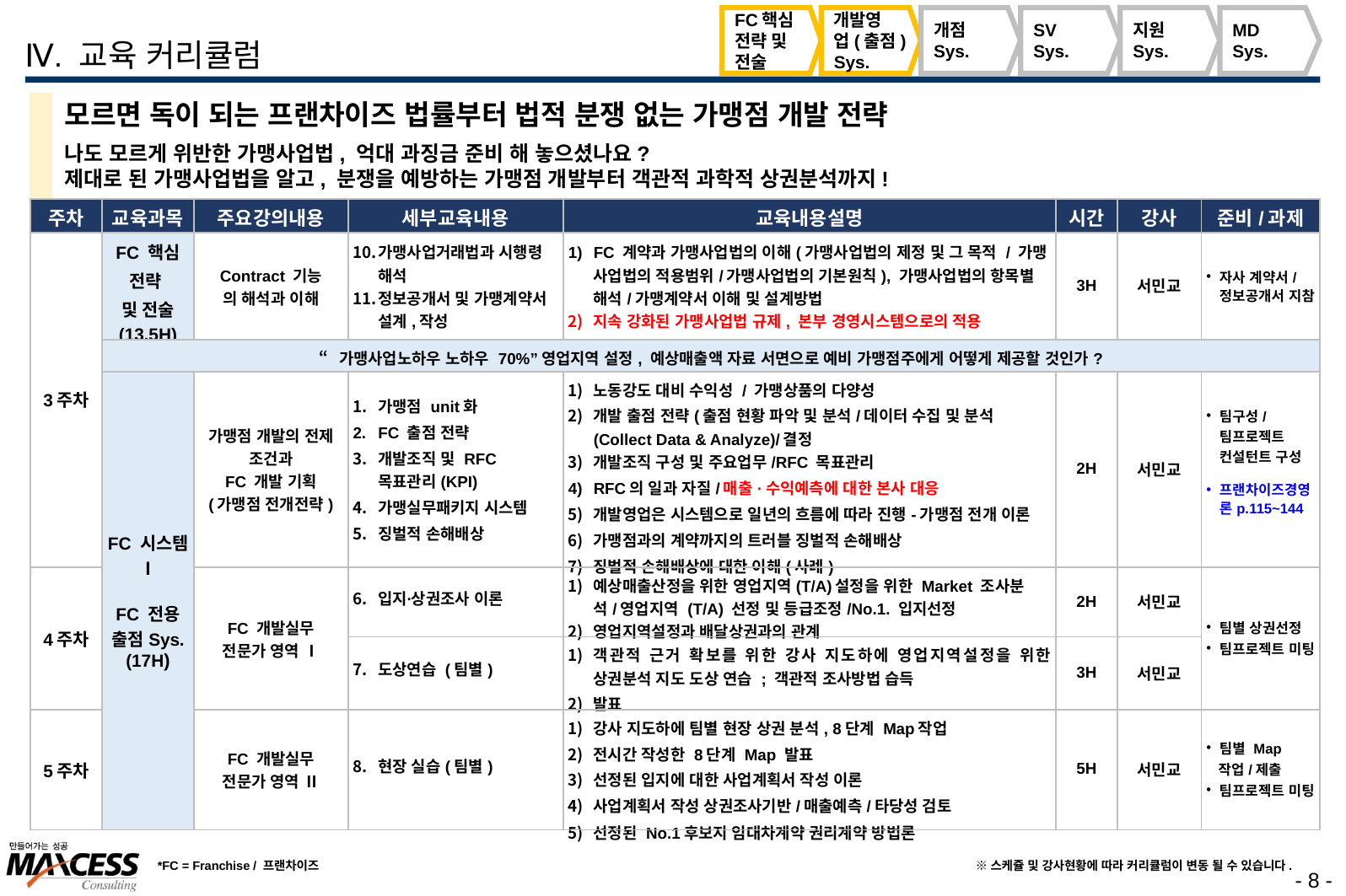

FC핵심
전략 및
전술
개발영
업(출점)
Sys.
개점
Sys.
SV
Sys.
지원
Sys.
MD
Sys.
Ⅳ. 교육 커리큘럼
모르면 독이 되는 프랜차이즈 법률부터 법적 분쟁 없는 가맹점 개발 전략

나도 모르게 위반한 가맹사업법, 억대 과징금 준비 해 놓으셨나요?
제대로 된 가맹사업법을 알고, 분쟁을 예방하는 가맹점 개발부터 객관적 과학적 상권분석까지!
| 주차 | 교육과목 | 주요강의내용 | 세부교육내용 | 교육내용설명 | 시간 | 강사 | 준비/과제 |
| --- | --- | --- | --- | --- | --- | --- | --- |
| 3주차 | FC 핵심 전략 및 전술 (13.5H) | Contract 기능 의 해석과 이해 | 가맹사업거래법과 시행령 해석 정보공개서 및 가맹계약서 설계,작성 | FC 계약과 가맹사업법의 이해(가맹사업법의 제정 및 그 목적 / 가맹 사업법의 적용범위/가맹사업법의 기본원칙), 가맹사업법의 항목별 해석/가맹계약서 이해 및 설계방법 지속 강화된 가맹사업법 규제, 본부 경영시스템으로의 적용 | 3H | 서민교 | 자사 계약서/정보공개서 지참 |
|  | “가맹사업노하우 노하우 70%”영업지역 설정, 예상매출액 자료 서면으로 예비 가맹점주에게 어떻게 제공할 것인가? |  |  |  |  |  |  |
|  | FC 시스템Ⅰ FC 전용 출점Sys. (17H) | 가맹점 개발의 전제 조건과 FC 개발 기획 (가맹점 전개전략) | 가맹점 unit화 FC 출점 전략 개발조직 및 RFC 목표관리(KPI) 가맹실무패키지 시스템 징벌적 손해배상 | 노동강도 대비 수익성 / 가맹상품의 다양성 개발 출점 전략(출점 현황 파악 및 분석/데이터 수집 및 분석(Collect Data & Analyze)/결정 개발조직 구성 및 주요업무/RFC 목표관리 RFC의 일과 자질/매출·수익예측에 대한 본사 대응 개발영업은 시스템으로 일년의 흐름에 따라 진행-가맹점 전개 이론 가맹점과의 계약까지의 트러블 징벌적 손해배상 징벌적 손해배상에 대한 이해(사례) | 2H | 서민교 | 팀구성/팀프로젝트 컨설턴트 구성 프랜차이즈경영론p.115~144 |
| 4주차 |  | FC 개발실무 전문가 영역 Ⅰ | 입지∙상권조사 이론 | 예상매출산정을 위한 영업지역(T/A)설정을 위한 Market 조사분석/영업지역 (T/A) 선정 및 등급조정/No.1. 입지선정 영업지역설정과 배달상권과의 관계 | 2H | 서민교 | 팀별 상권선정 팀프로젝트 미팅 |
|  |  |  | 도상연습 (팀별) | 객관적 근거 확보를 위한 강사 지도하에 영업지역설정을 위한 상권분석 지도 도상 연습 ; 객관적 조사방법 습득 발표 | 3H | 서민교 | 팀별 상권선정 |
| 5주차 |  | FC 개발실무 전문가 영역 Ⅱ | 현장 실습(팀별) | 강사 지도하에 팀별 현장 상권 분석, 8단계 Map작업 전시간 작성한 8단계 Map 발표 선정된 입지에 대한 사업계획서 작성 이론 사업계획서 작성 상권조사기반/매출예측/타당성 검토 선정된 No.1후보지 임대차계약 권리계약 방법론 | 5H | 서민교 | 팀별 Map 작업/제출 팀프로젝트 미팅 |
*FC = Franchise / 프랜차이즈
※스케쥴 및 강사현황에 따라 커리큘럼이 변동 될 수 있습니다.
- 8 -